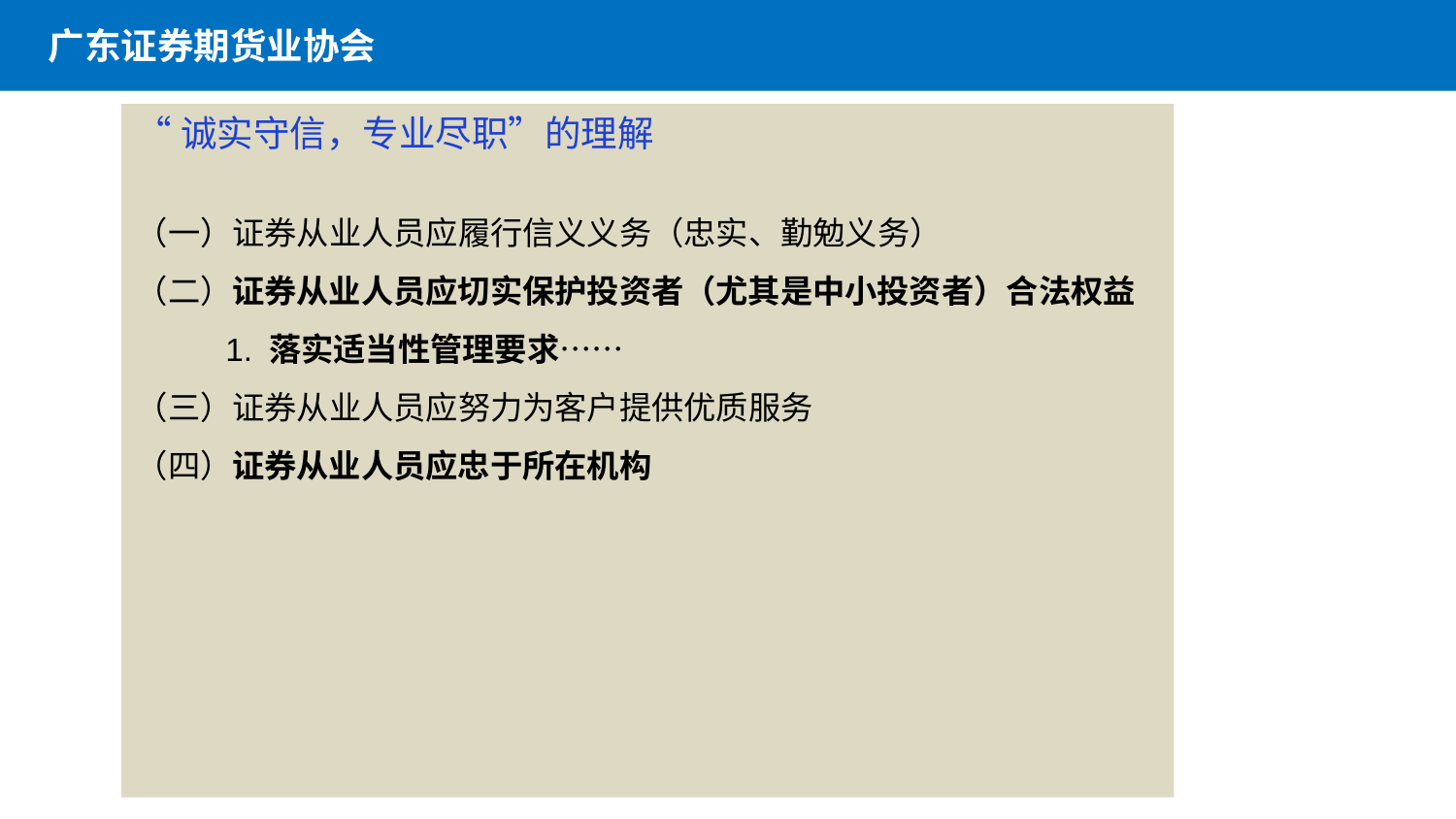

广东证券期货业协会
“诚实守信，专业尽职”的理解

（一）证券从业人员应履行信义义务（忠实、勤勉义务）
（二）证券从业人员应切实保护投资者（尤其是中小投资者）合法权益
          1. 落实适当性管理要求……
（三）证券从业人员应努力为客户提供优质服务
（四）证券从业人员应忠于所在机构